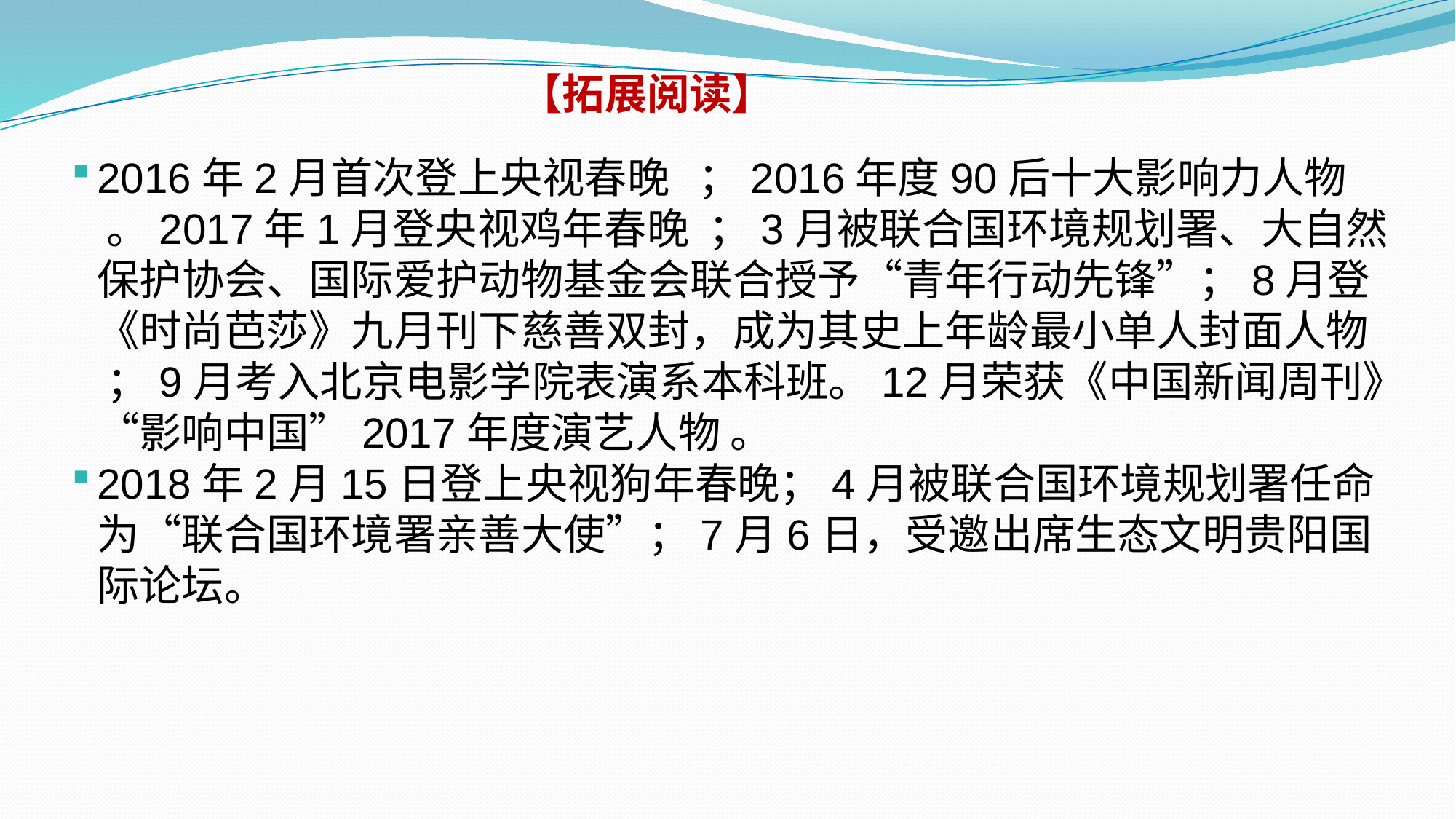

【拓展阅读】
2016年2月首次登上央视春晚   ；2016年度90后十大影响力人物  。2017年1月登央视鸡年春晚  ；3月被联合国环境规划署、大自然保护协会、国际爱护动物基金会联合授予“青年行动先锋”；8月登《时尚芭莎》九月刊下慈善双封，成为其史上年龄最小单人封面人物  ；9月考入北京电影学院表演系本科班。12月荣获《中国新闻周刊》“影响中国”2017年度演艺人物 。
2018年2月15日登上央视狗年春晚；4月被联合国环境规划署任命为“联合国环境署亲善大使”；7月6日，受邀出席生态文明贵阳国际论坛。